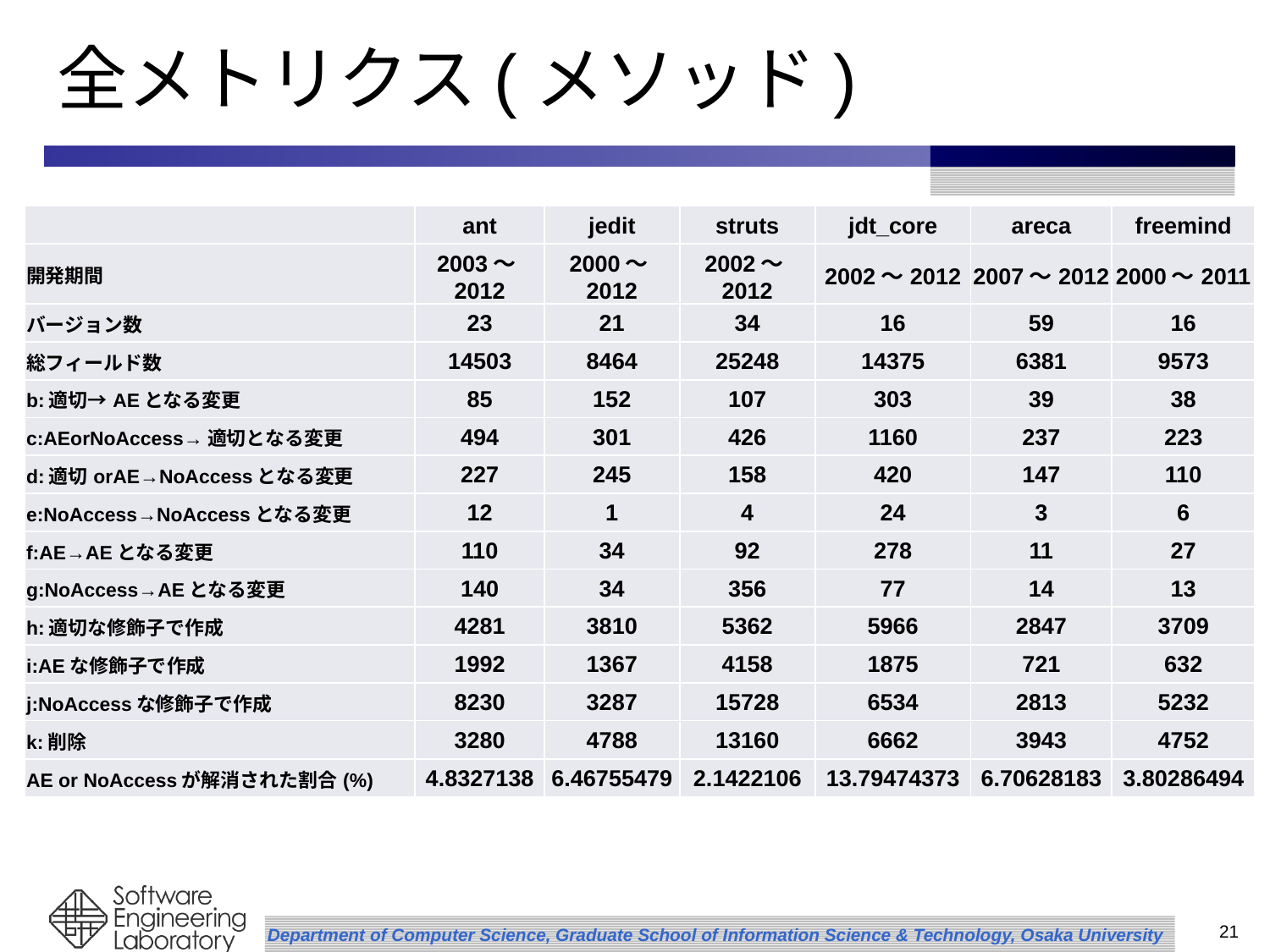

# 全メトリクス(メソッド)
|  | ant | jedit | struts | jdt\_core | areca | freemind |
| --- | --- | --- | --- | --- | --- | --- |
| 開発期間 | 2003～2012 | 2000～2012 | 2002～2012 | 2002～2012 | 2007～2012 | 2000～2011 |
| バージョン数 | 23 | 21 | 34 | 16 | 59 | 16 |
| 総フィールド数 | 14503 | 8464 | 25248 | 14375 | 6381 | 9573 |
| b:適切→AEとなる変更 | 85 | 152 | 107 | 303 | 39 | 38 |
| c:AEorNoAccess→適切となる変更 | 494 | 301 | 426 | 1160 | 237 | 223 |
| d:適切orAE→NoAccessとなる変更 | 227 | 245 | 158 | 420 | 147 | 110 |
| e:NoAccess→NoAccessとなる変更 | 12 | 1 | 4 | 24 | 3 | 6 |
| f:AE→AEとなる変更 | 110 | 34 | 92 | 278 | 11 | 27 |
| g:NoAccess→AEとなる変更 | 140 | 34 | 356 | 77 | 14 | 13 |
| h:適切な修飾子で作成 | 4281 | 3810 | 5362 | 5966 | 2847 | 3709 |
| i:AEな修飾子で作成 | 1992 | 1367 | 4158 | 1875 | 721 | 632 |
| j:NoAccessな修飾子で作成 | 8230 | 3287 | 15728 | 6534 | 2813 | 5232 |
| k:削除 | 3280 | 4788 | 13160 | 6662 | 3943 | 4752 |
| AE or NoAccessが解消された割合(%) | 4.8327138 | 6.46755479 | 2.1422106 | 13.79474373 | 6.70628183 | 3.80286494 |
21